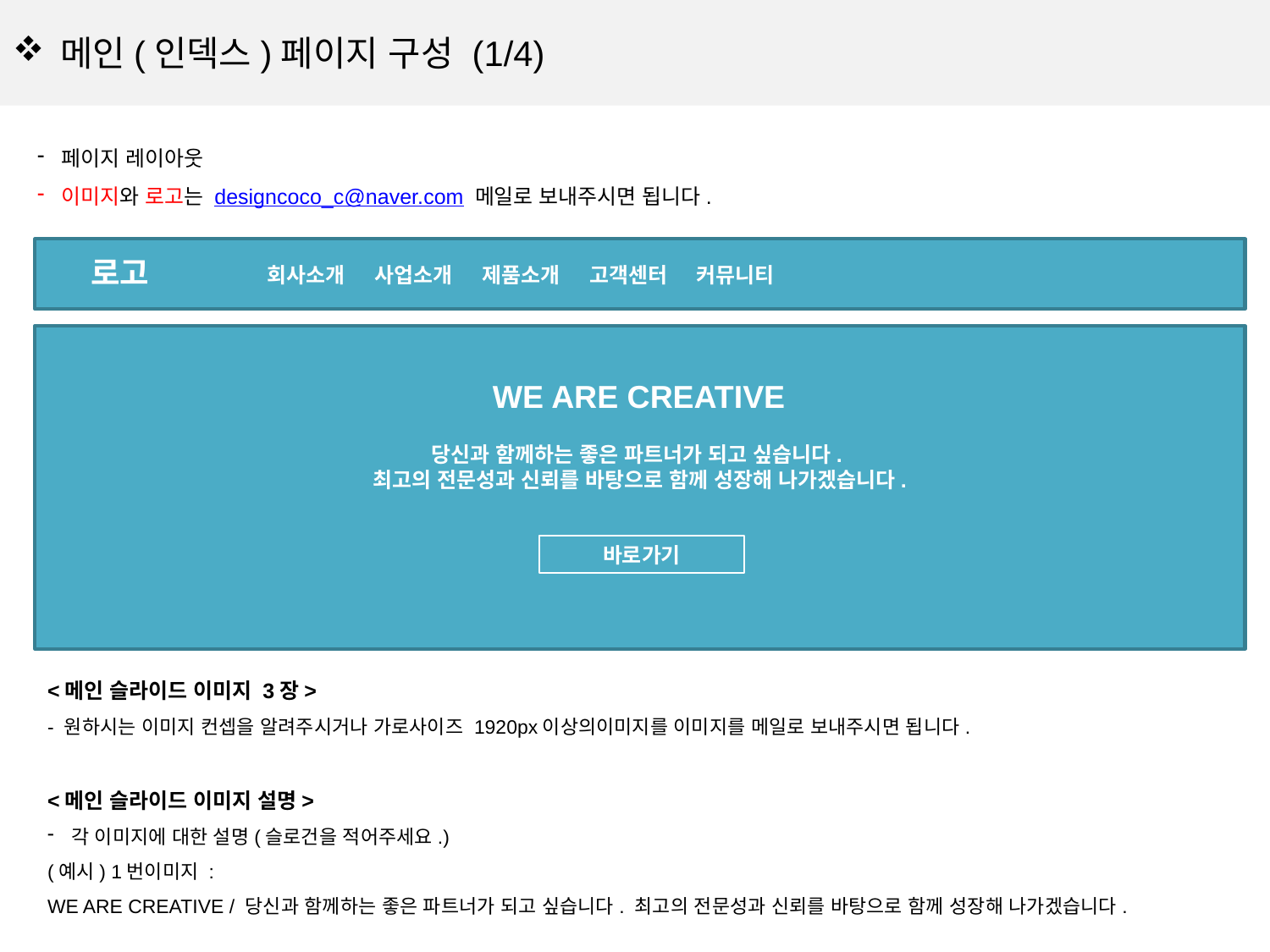

메인(인덱스)페이지 구성 (1/4)
페이지 레이아웃
이미지와 로고는 designcoco_c@naver.com 메일로 보내주시면 됩니다.

로고
회사소개     사업소개     제품소개     고객센터     커뮤니티

WE ARE CREATIVE
당신과 함께하는 좋은 파트너가 되고 싶습니다.
최고의 전문성과 신뢰를 바탕으로 함께 성장해 나가겠습니다.
바로가기
<메인 슬라이드 이미지 3장>
- 원하시는 이미지 컨셉을 알려주시거나 가로사이즈 1920px이상의이미지를 이미지를 메일로 보내주시면 됩니다.
<메인 슬라이드 이미지 설명>
각 이미지에 대한 설명(슬로건을 적어주세요.)
(예시) 1번이미지 :
WE ARE CREATIVE / 당신과 함께하는 좋은 파트너가 되고 싶습니다. 최고의 전문성과 신뢰를 바탕으로 함께 성장해 나가겠습니다.